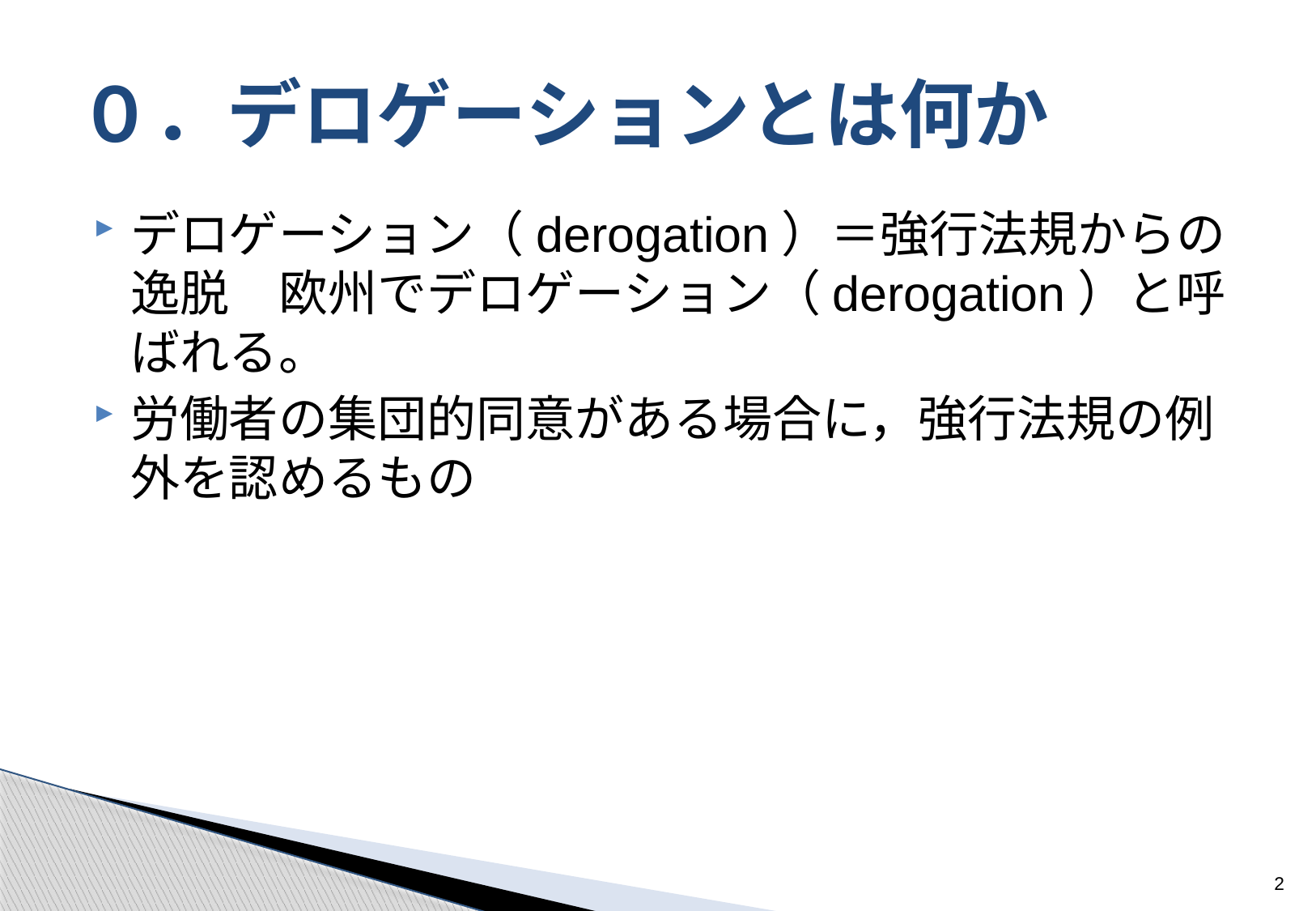

# ０．デロゲーションとは何か
デロゲーション（derogation）＝強行法規からの逸脱　欧州でデロゲーション（derogation）と呼ばれる。
労働者の集団的同意がある場合に，強行法規の例外を認めるもの
2